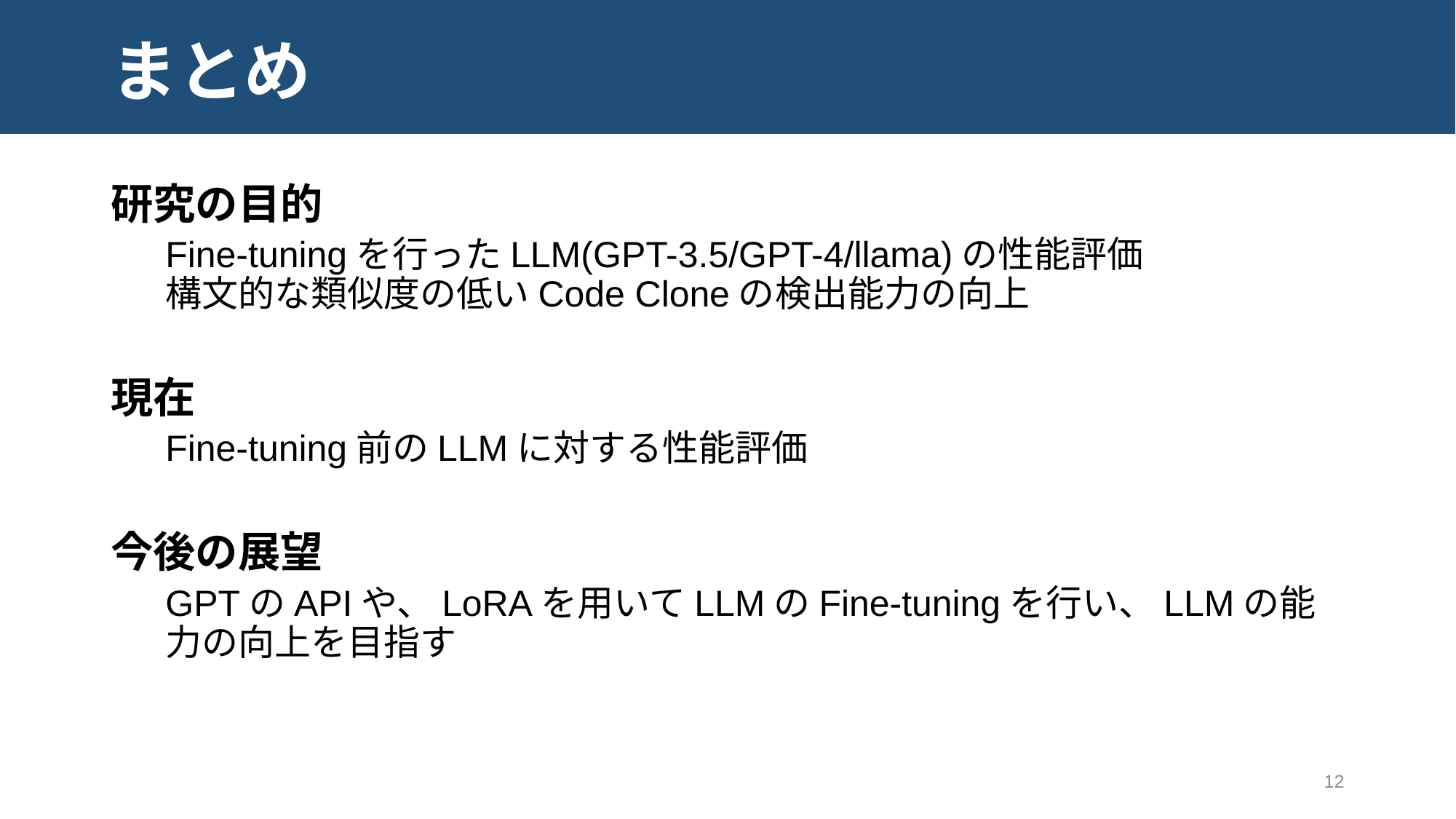

# まとめ
研究の目的
Fine-tuningを行ったLLM(GPT-3.5/GPT-4/llama)の性能評価
構文的な類似度の低いCode Cloneの検出能力の向上

現在
Fine-tuning前のLLMに対する性能評価

今後の展望
GPTのAPIや、LoRAを用いてLLMのFine-tuningを行い、LLMの能力の向上を目指す
12